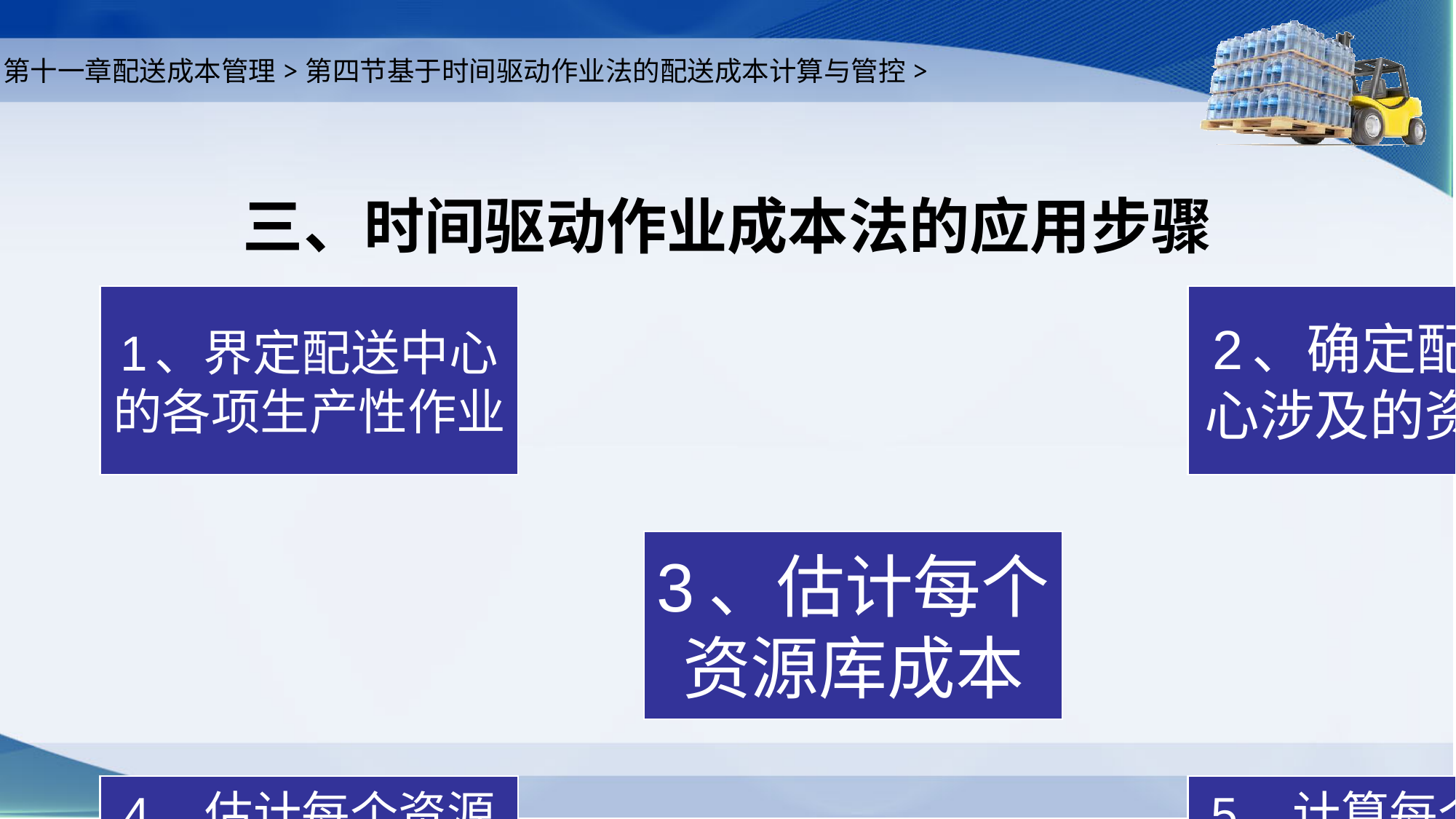

第十一章配送成本管理>第四节基于时间驱动作业法的配送成本计算与管控>
# 三、时间驱动作业成本法的应用步骤
1、界定配送中心的各项生产性作业
3、估计每个资源库成本